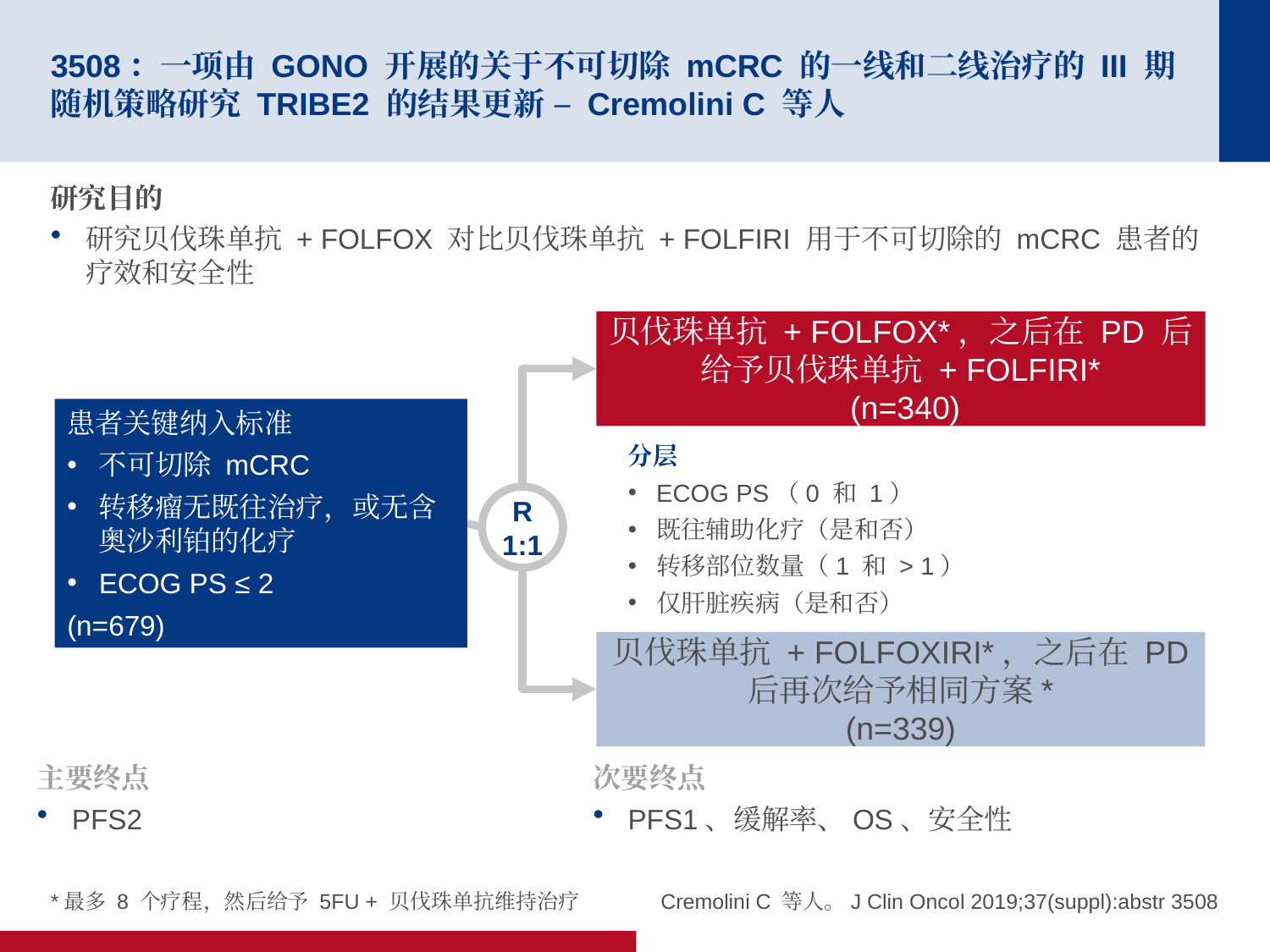

# 3508：一项由 GONO 开展的关于不可切除 mCRC 的一线和二线治疗的 III 期随机策略研究 TRIBE2 的结果更新 – Cremolini C 等人
研究目的
研究贝伐珠单抗 + FOLFOX 对比贝伐珠单抗 + FOLFIRI 用于不可切除的 mCRC 患者的疗效和安全性
贝伐珠单抗 + FOLFOX*，之后在 PD 后给予贝伐珠单抗 + FOLFIRI*
 (n=340)
患者关键纳入标准
不可切除 mCRC
转移瘤无既往治疗，或无含奥沙利铂的化疗
ECOG PS ≤ 2
(n=679)
分层
ECOG PS（0 和 1）
既往辅助化疗（是和否）
转移部位数量（1 和 > 1）
仅肝脏疾病（是和否）

R
1:1
贝伐珠单抗 + FOLFOXIRI*，之后在 PD 后再次给予相同方案*
(n=339)
主要终点
PFS2

次要终点
PFS1、缓解率、OS、安全性
*最多 8 个疗程，然后给予 5FU + 贝伐珠单抗维持治疗
Cremolini C 等人。J Clin Oncol 2019;37(suppl):abstr 3508